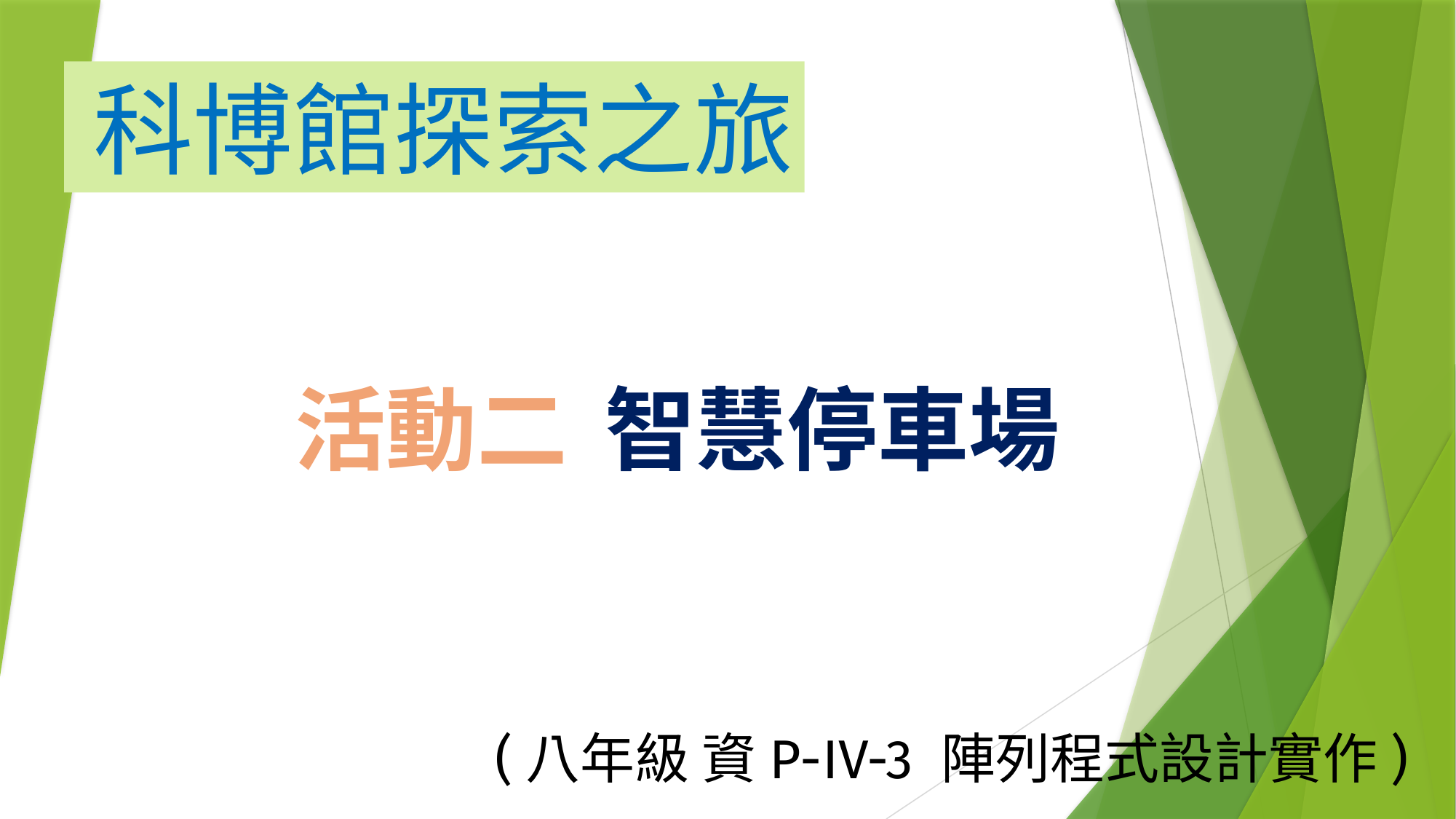

科博館探索之旅
# 活動二  智慧停車場
(八年級 資P-IV-3 陣列程式設計實作)